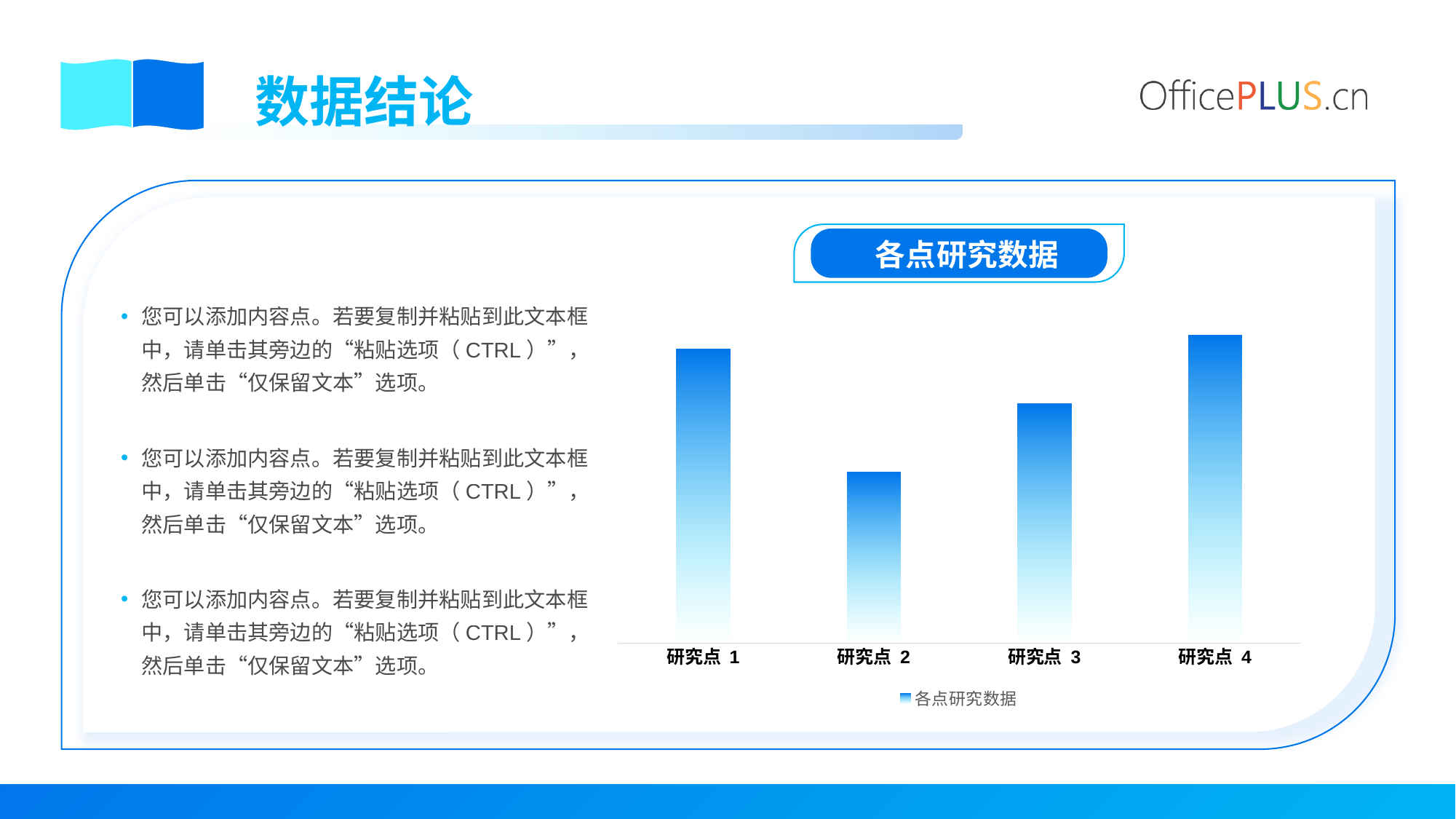

数据结论

### Chart: 各点研究数据

| Category | 各点研究数据 |
|---|---|
| 研究点 1 | 4.3 |
| 研究点 2 | 2.5 |
| 研究点 3 | 3.5 |
| 研究点 4 | 4.5 |

您可以添加内容点。若要复制并粘贴到此文本框中，请单击其旁边的“粘贴选项（CTRL）”，然后单击“仅保留文本”选项。
您可以添加内容点。若要复制并粘贴到此文本框中，请单击其旁边的“粘贴选项（CTRL）”，然后单击“仅保留文本”选项。
您可以添加内容点。若要复制并粘贴到此文本框中，请单击其旁边的“粘贴选项（CTRL）”，然后单击“仅保留文本”选项。